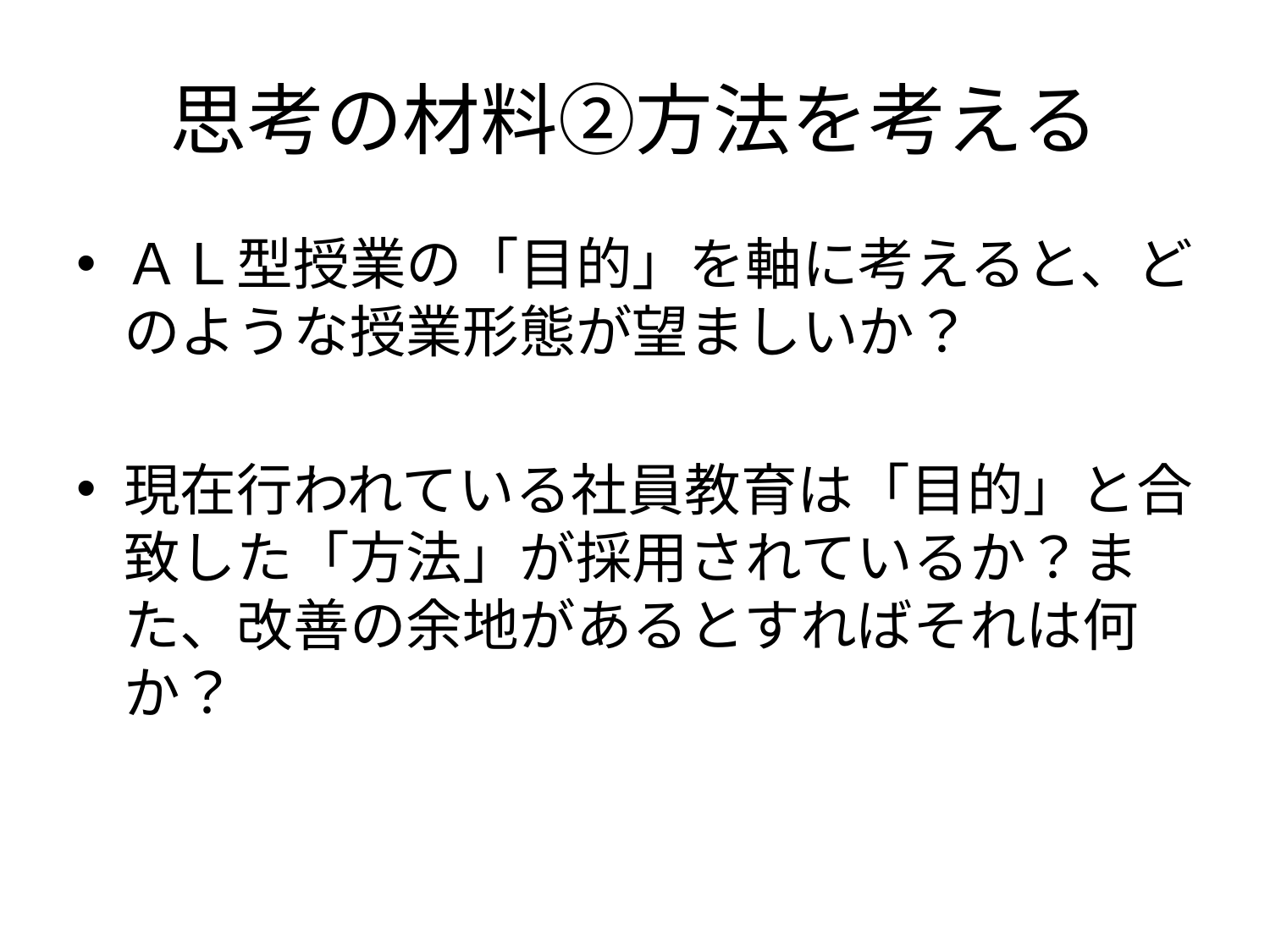

# 思考の材料②方法を考える
ＡＬ型授業の「目的」を軸に考えると、どのような授業形態が望ましいか？

現在行われている社員教育は「目的」と合致した「方法」が採用されているか？また、改善の余地があるとすればそれは何か？